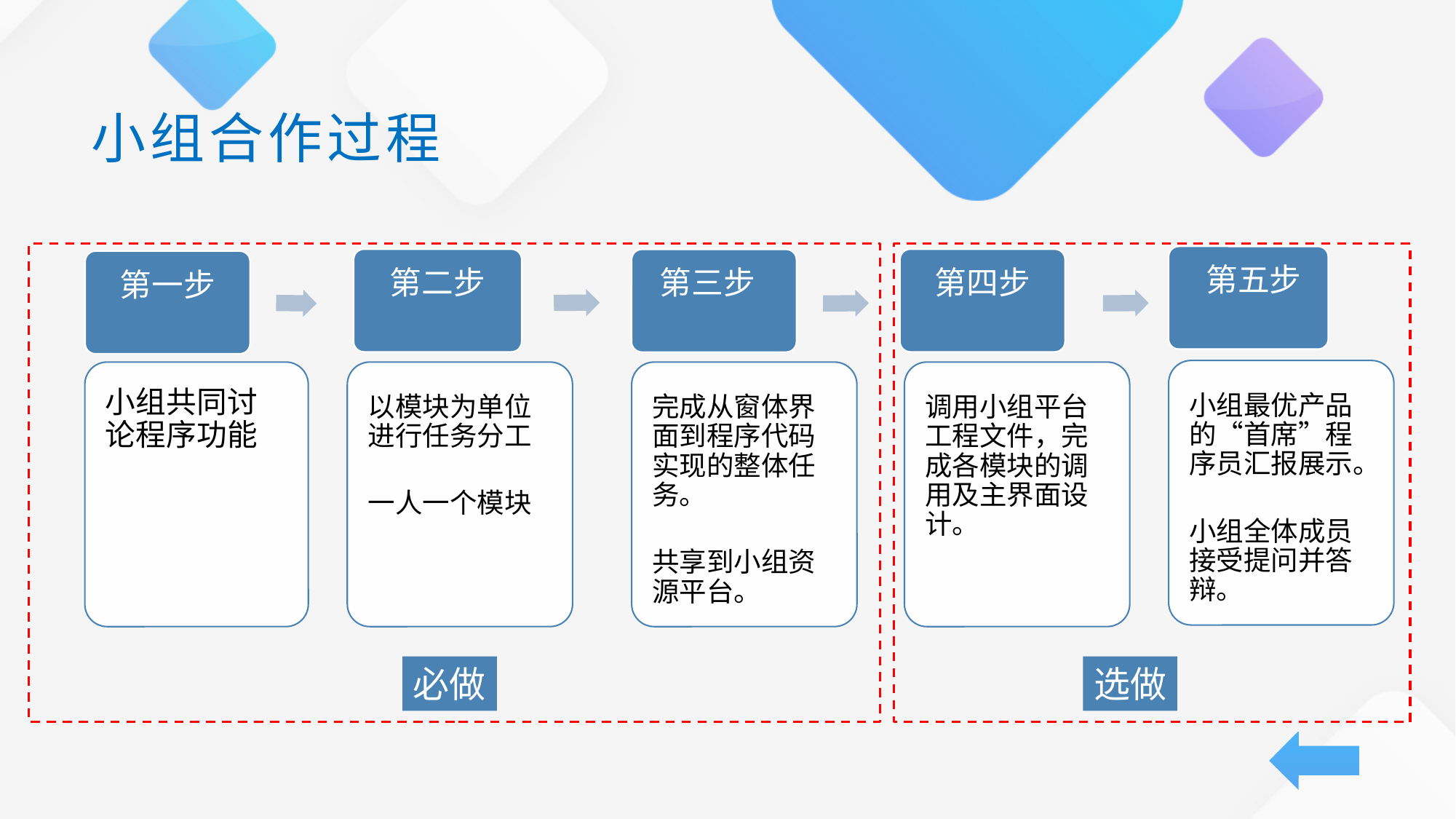

# 小组合作过程

第五步

第二步

第四步
第三步

第一步

小组最优产品的“首席”程序员汇报展示。

小组全体成员接受提问并答辩。

小组共同讨论程序功能

以模块为单位进行任务分工

一人一个模块

完成从窗体界面到程序代码实现的整体任务。

共享到小组资源平台。

调用小组平台工程文件，完成各模块的调用及主界面设计。
必做
选做